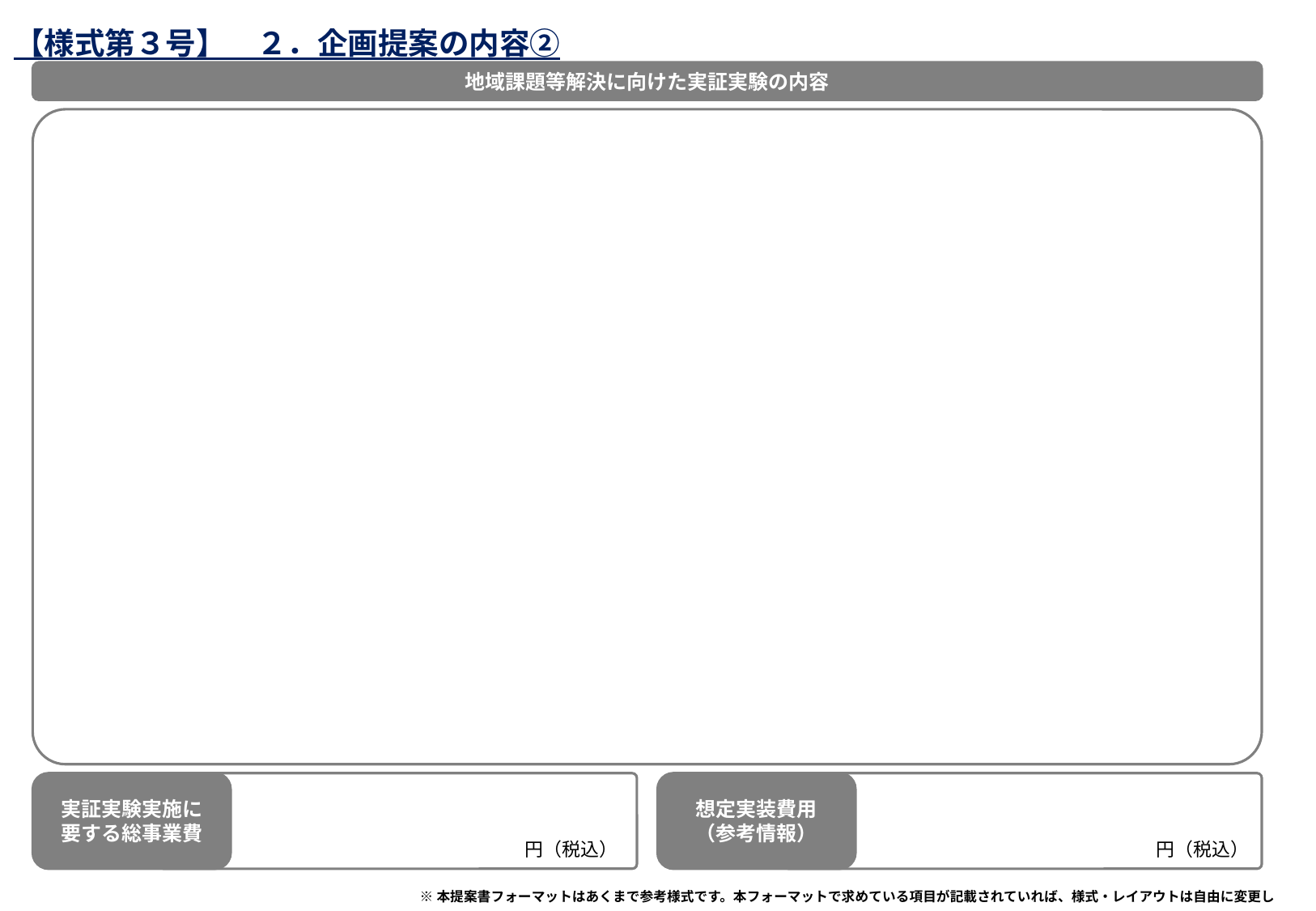

【様式第３号】　２．企画提案の内容②
提案フォーマット案
地域課題等解決に向けた実証実験の内容

実証実験実施に
要する総事業費

想定実装費用
（参考情報）

円（税込）
円（税込）
※本提案書フォーマットはあくまで参考様式です。本フォーマットで求めている項目が記載されていれば、様式・レイアウトは自由に変更していただいて構いません。